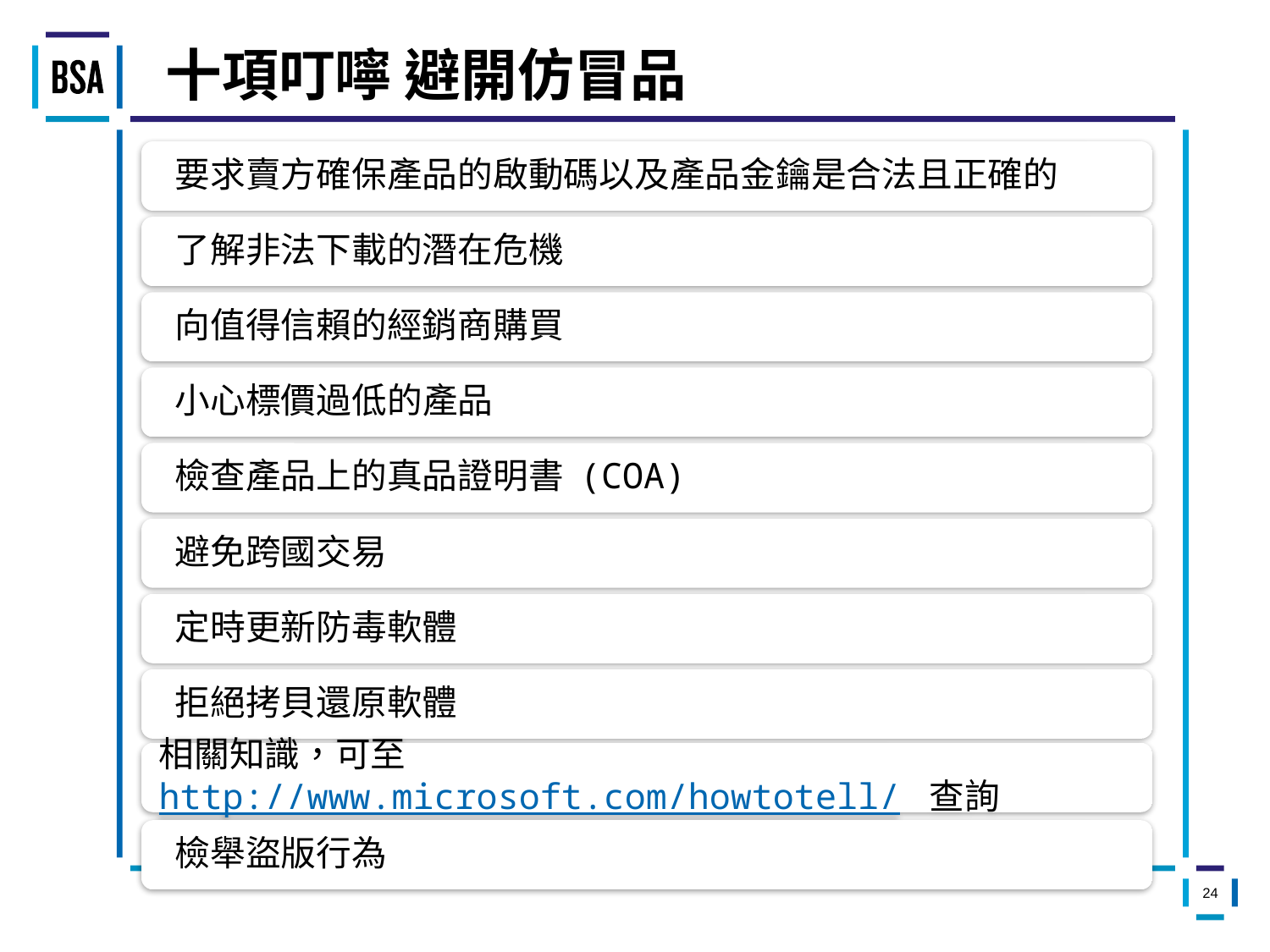

# 十項叮嚀 避開仿冒品
 要求賣方確保產品的啟動碼以及產品金鑰是合法且正確的
 了解非法下載的潛在危機
 向值得信賴的經銷商購買
 小心標價過低的產品
 檢查產品上的真品證明書 (COA)
 避免跨國交易
 定時更新防毒軟體
 拒絕拷貝還原軟體
相關知識，可至 http://www.microsoft.com/howtotell/ 查詢
 檢舉盜版行為
24